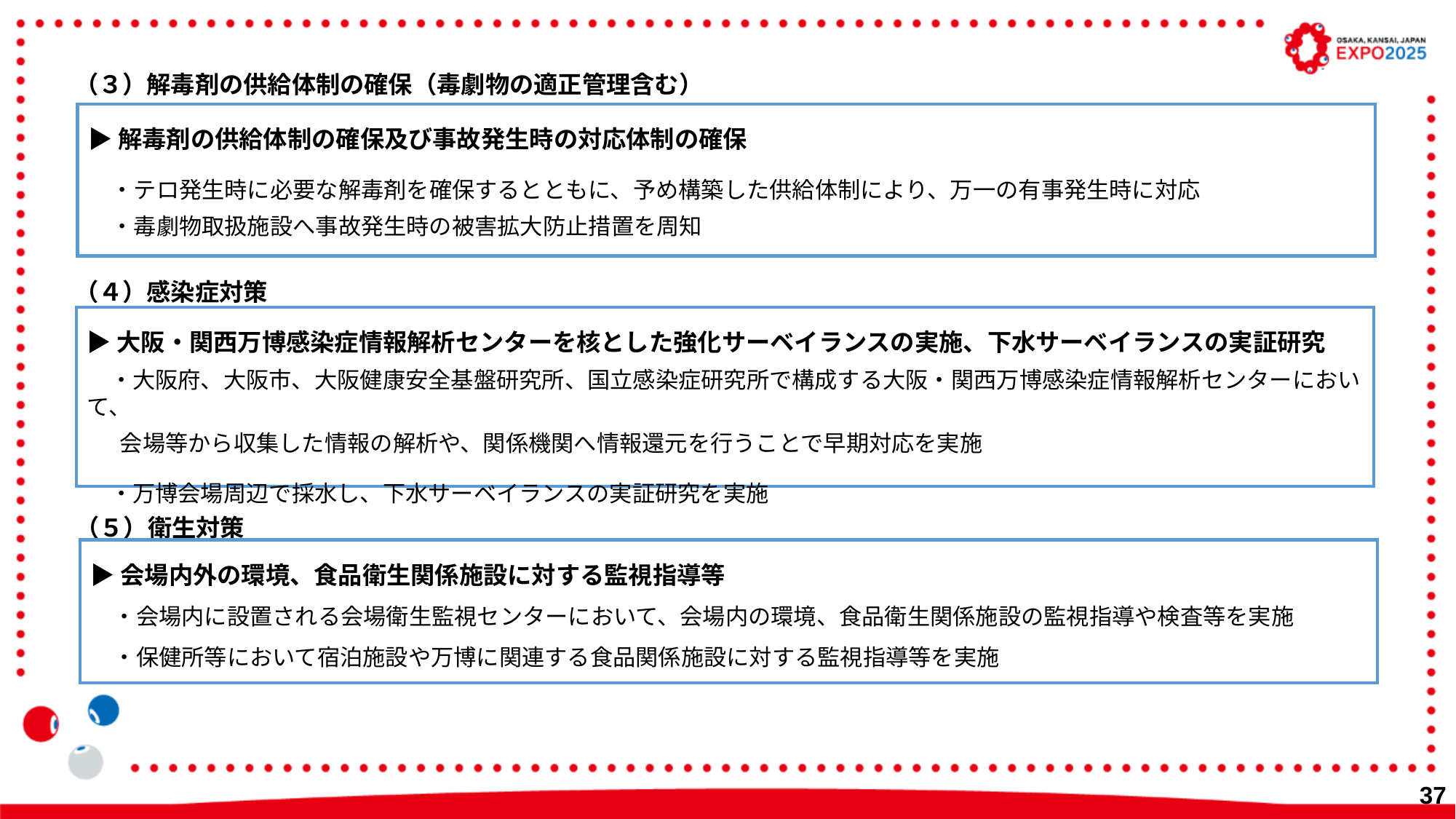

（３）解毒剤の供給体制の確保（毒劇物の適正管理含む）
▶解毒剤の供給体制の確保及び事故発生時の対応体制の確保
　・テロ発生時に必要な解毒剤を確保するとともに、予め構築した供給体制により、万一の有事発生時に対応
　・毒劇物取扱施設へ事故発生時の被害拡大防止措置を周知
（４）感染症対策
▶大阪・関西万博感染症情報解析センターを核とした強化サーベイランスの実施、下水サーベイランスの実証研究
　・大阪府、大阪市、大阪健康安全基盤研究所、国立感染症研究所で構成する大阪・関西万博感染症情報解析センターにおいて、
　  会場等から収集した情報の解析や、関係機関へ情報還元を行うことで早期対応を実施
　・万博会場周辺で採水し、下水サーベイランスの実証研究を実施
（５）衛生対策
▶会場内外の環境、食品衛生関係施設に対する監視指導等
　・会場内に設置される会場衛生監視センターにおいて、会場内の環境、食品衛生関係施設の監視指導や検査等を実施
　・保健所等において宿泊施設や万博に関連する食品関係施設に対する監視指導等を実施
37